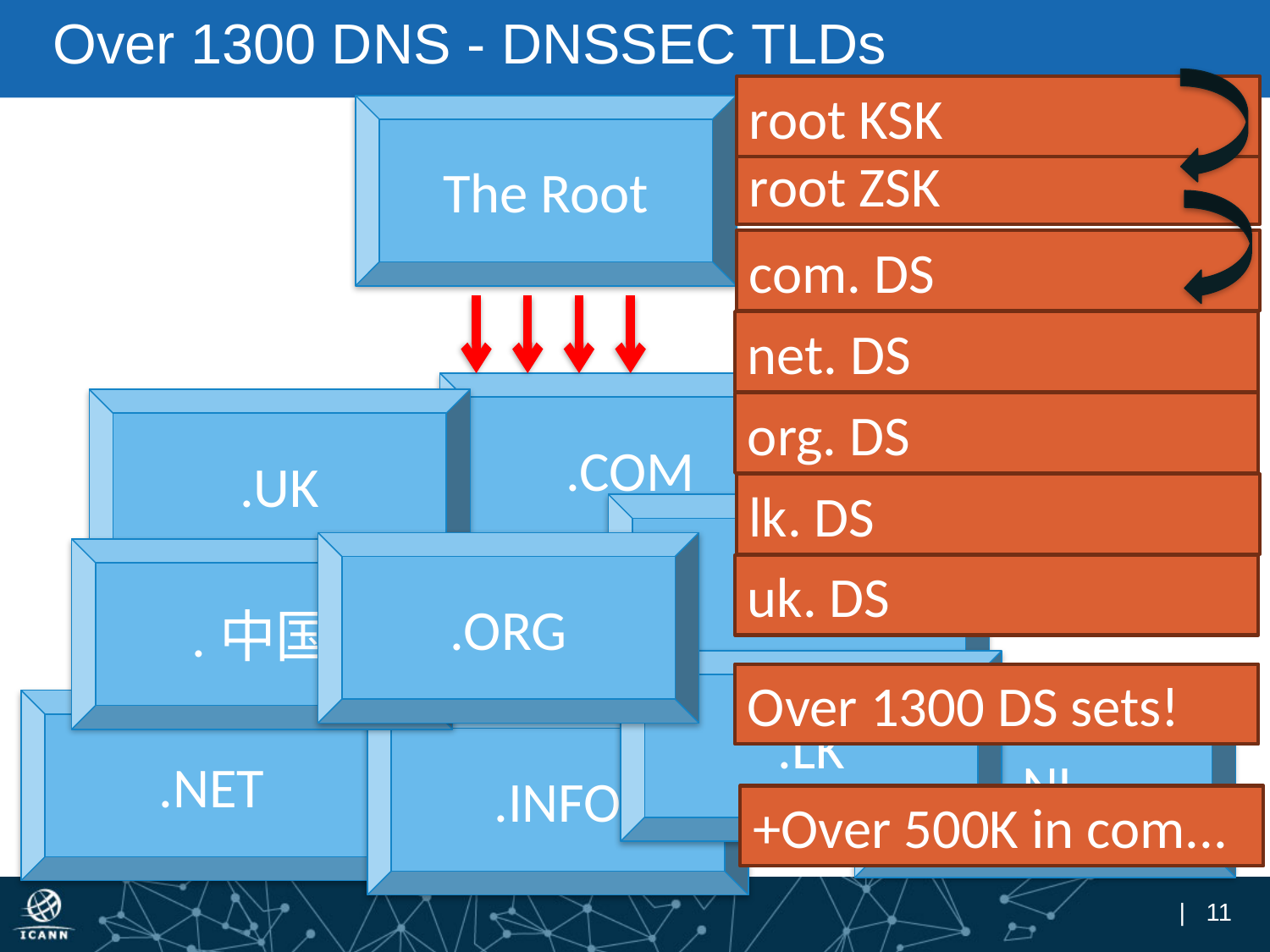

# Over 1300 DNS - DNSSEC TLDs

root KSK
The Root
root ZSK

com. DS
net. DS
.COM
.BR
.UK
org. DS
lk. DS
.SE
.ORG
.中国
uk. DS
.LK
Over 1300 DS sets!
.NL
.NET
.INFO
+Over 500K in com...